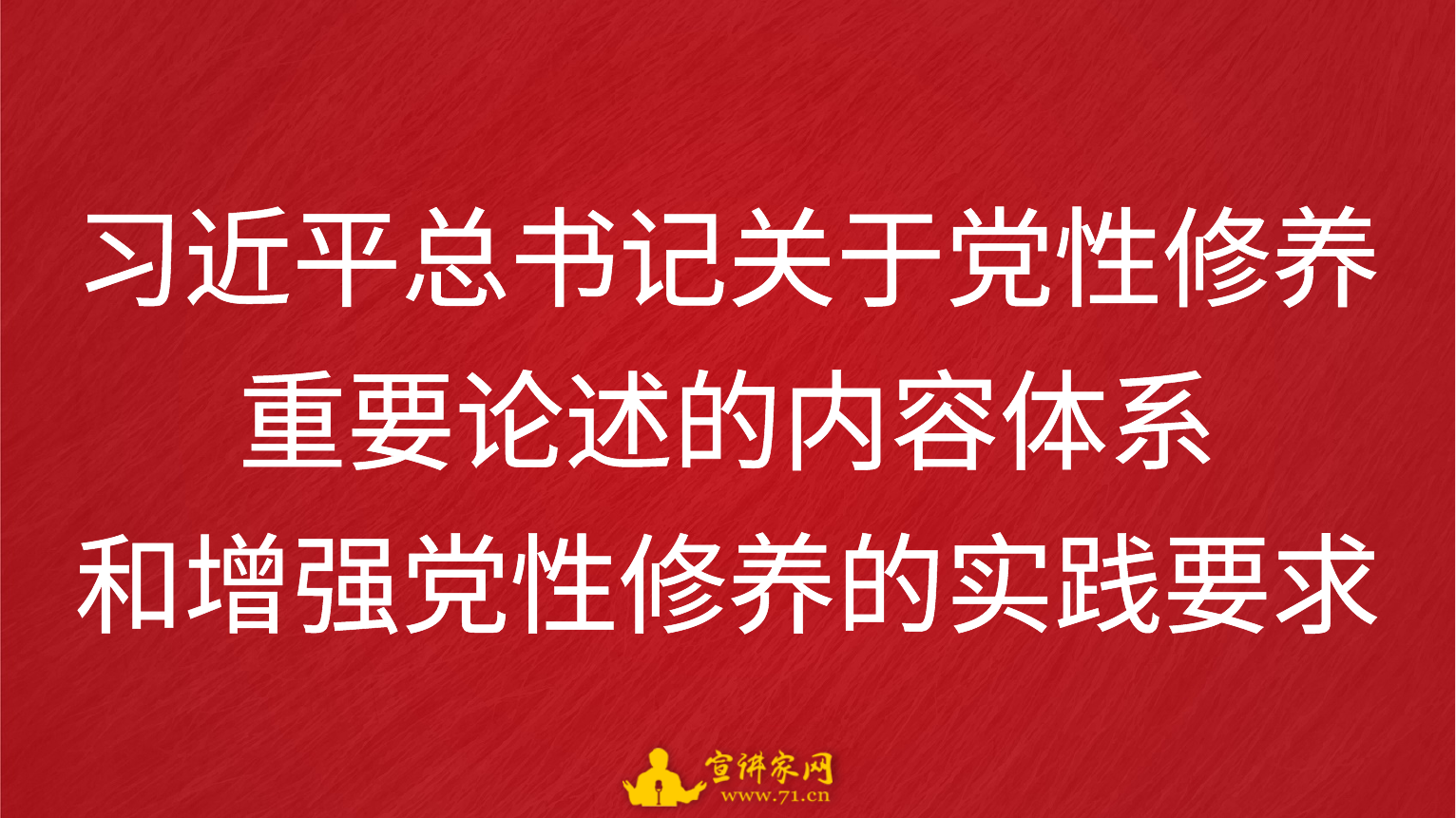

习近平总书记关于党性修养
重要论述的内容体系
和增强党性修养的实践要求